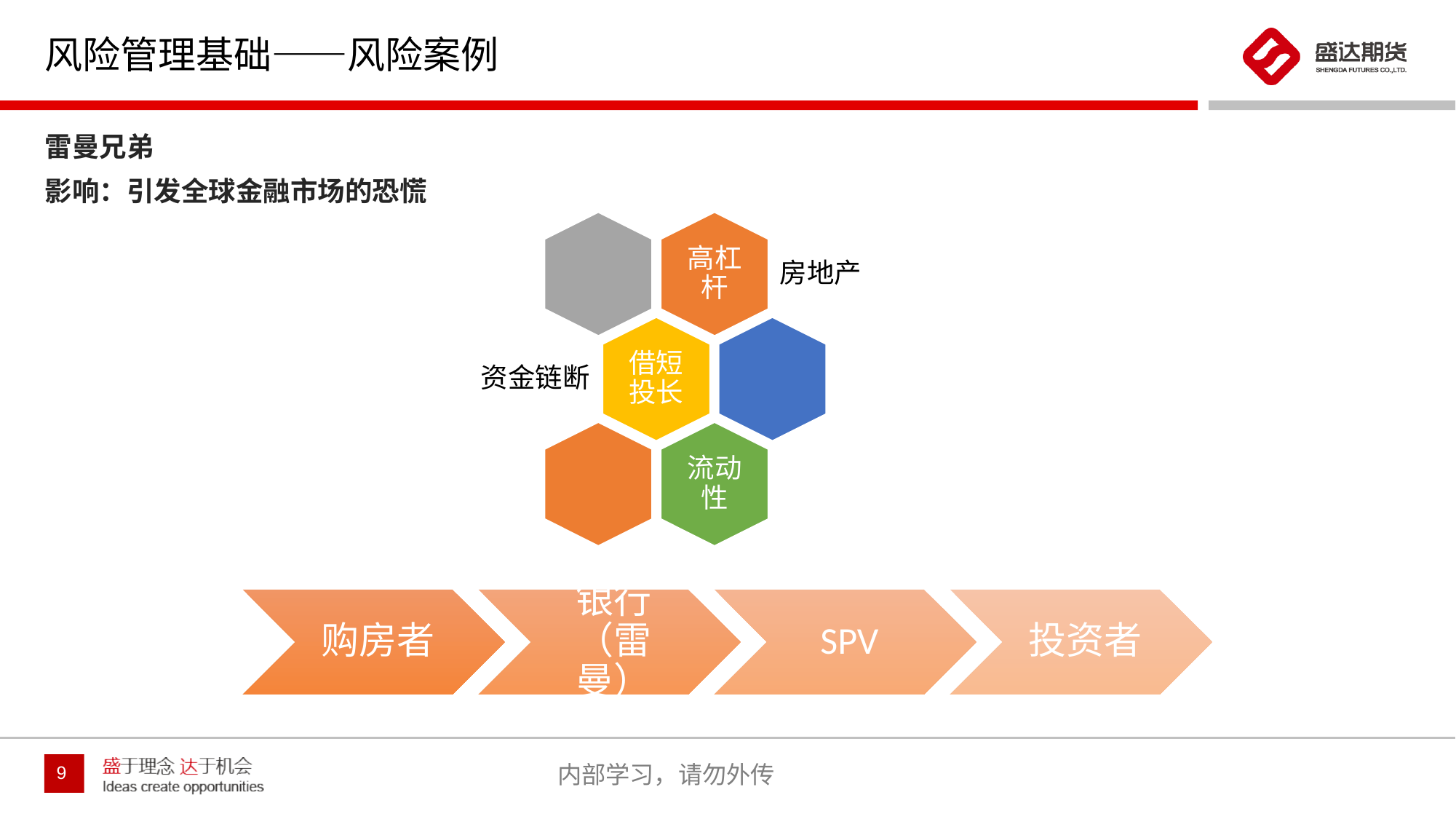

# 风险管理基础——风险案例
雷曼兄弟
影响：引发全球金融市场的恐慌
高杠杆
房地产

借短投长
资金链断

流动性

购房者
银行（雷曼）
SPV
投资者